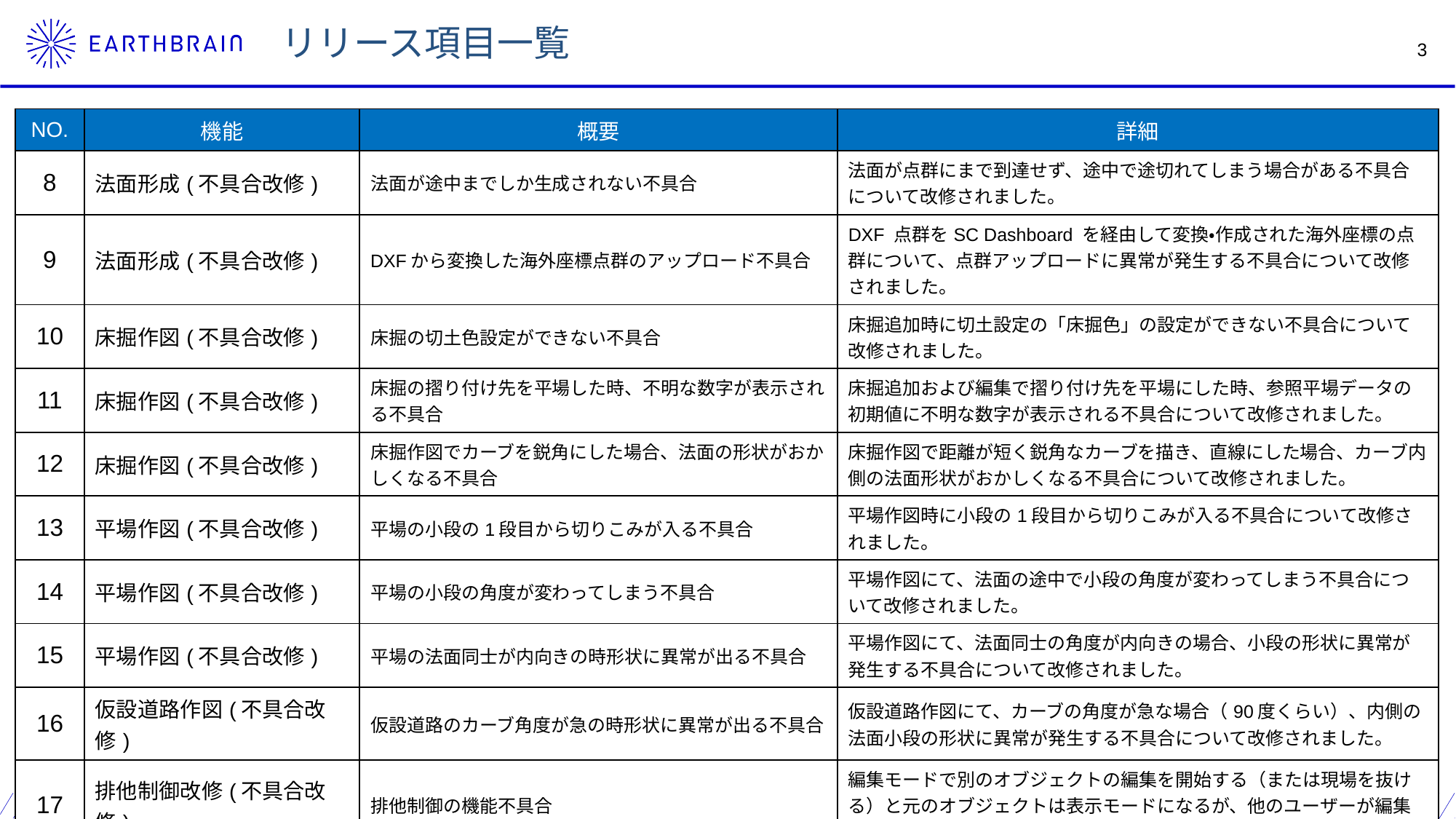

リリース項目一覧
| NO. | 機能 | 概要 | 詳細 |
| --- | --- | --- | --- |
| 8 | 法面形成(不具合改修) | 法面が途中までしか生成されない不具合 | 法面が点群にまで到達せず、途中で途切れてしまう場合がある不具合について改修されました。 |
| 9 | 法面形成(不具合改修) | DXFから変換した海外座標点群のアップロード不具合 | DXF 点群をSC Dashboard を経由して変換・作成された海外座標の点群について、点群アップロードに異常が発生する不具合について改修されました。 |
| 10 | 床掘作図(不具合改修) | 床掘の切土色設定ができない不具合 | 床掘追加時に切土設定の「床掘色」の設定ができない不具合について改修されました。 |
| 11 | 床掘作図(不具合改修) | 床掘の摺り付け先を平場した時、不明な数字が表示される不具合 | 床掘追加および編集で摺り付け先を平場にした時、参照平場データの初期値に不明な数字が表示される不具合について改修されました。 |
| 12 | 床掘作図(不具合改修) | 床掘作図でカーブを鋭角にした場合、法面の形状がおかしくなる不具合 | 床掘作図で距離が短く鋭角なカーブを描き、直線にした場合、カーブ内側の法面形状がおかしくなる不具合について改修されました。 |
| 13 | 平場作図(不具合改修) | 平場の小段の1段目から切りこみが入る不具合 | 平場作図時に小段の1段目から切りこみが入る不具合について改修されました。 |
| 14 | 平場作図(不具合改修) | 平場の小段の角度が変わってしまう不具合 | 平場作図にて、法面の途中で小段の角度が変わってしまう不具合について改修されました。 |
| 15 | 平場作図(不具合改修) | 平場の法面同士が内向きの時形状に異常が出る不具合 | 平場作図にて、法面同士の角度が内向きの場合、小段の形状に異常が発生する不具合について改修されました。 |
| 16 | 仮設道路作図(不具合改修) | 仮設道路のカーブ角度が急の時形状に異常が出る不具合 | 仮設道路作図にて、カーブの角度が急な場合（90度くらい）、内側の法面小段の形状に異常が発生する不具合について改修されました。 |
| 17 | 排他制御改修(不具合改修) | 排他制御の機能不具合 | 編集モードで別のオブジェクトの編集を開始する（または現場を抜ける）と元のオブジェクトは表示モードになるが、他のユーザーが編集できない不具合について改修されました。 |